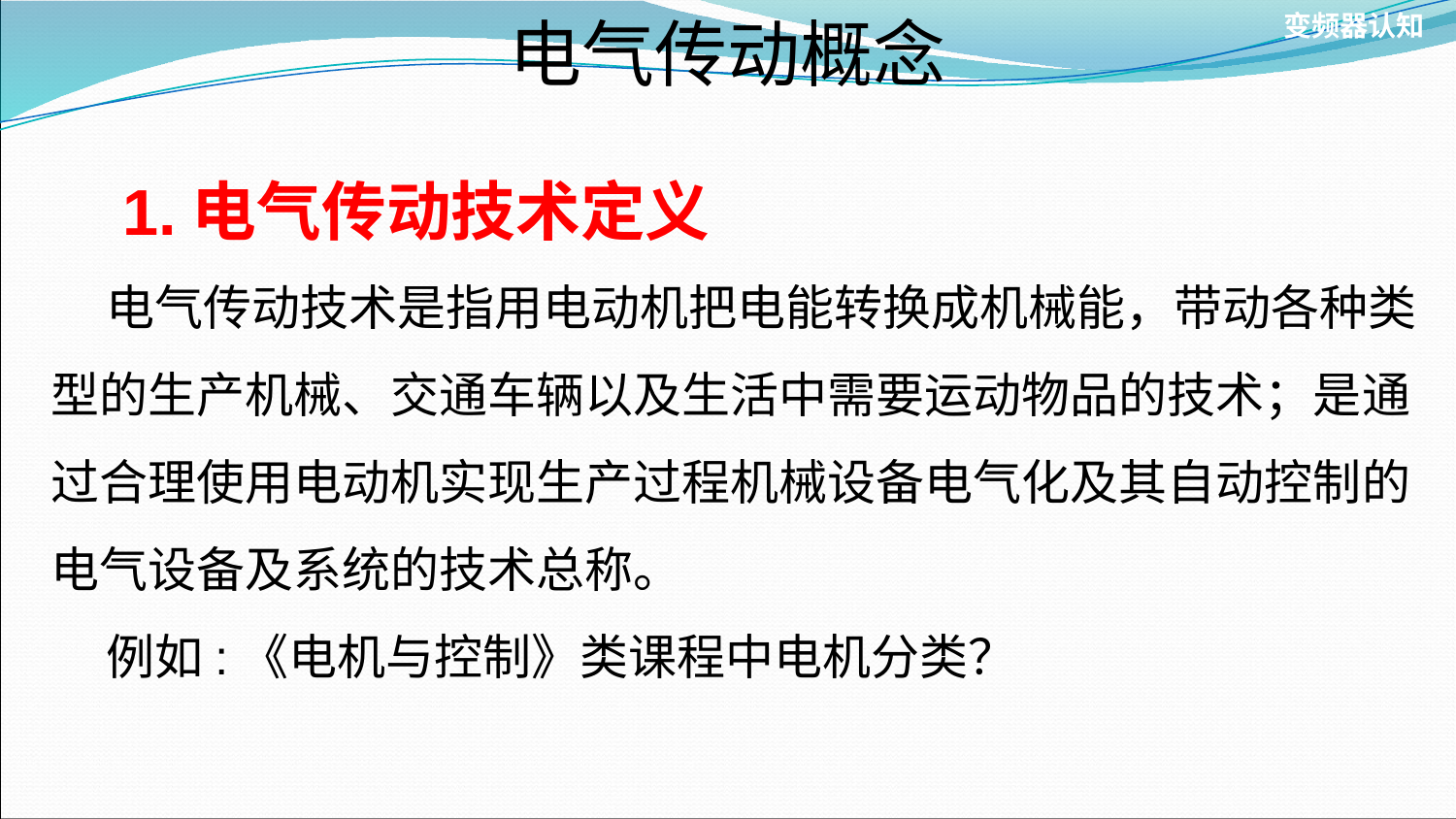

电气传动概念
变频器认知
    1.电气传动技术定义
    电气传动技术是指用电动机把电能转换成机械能，带动各种类型的生产机械、交通车辆以及生活中需要运动物品的技术；是通过合理使用电动机实现生产过程机械设备电气化及其自动控制的电气设备及系统的技术总称。
    例如:《电机与控制》类课程中电机分类？